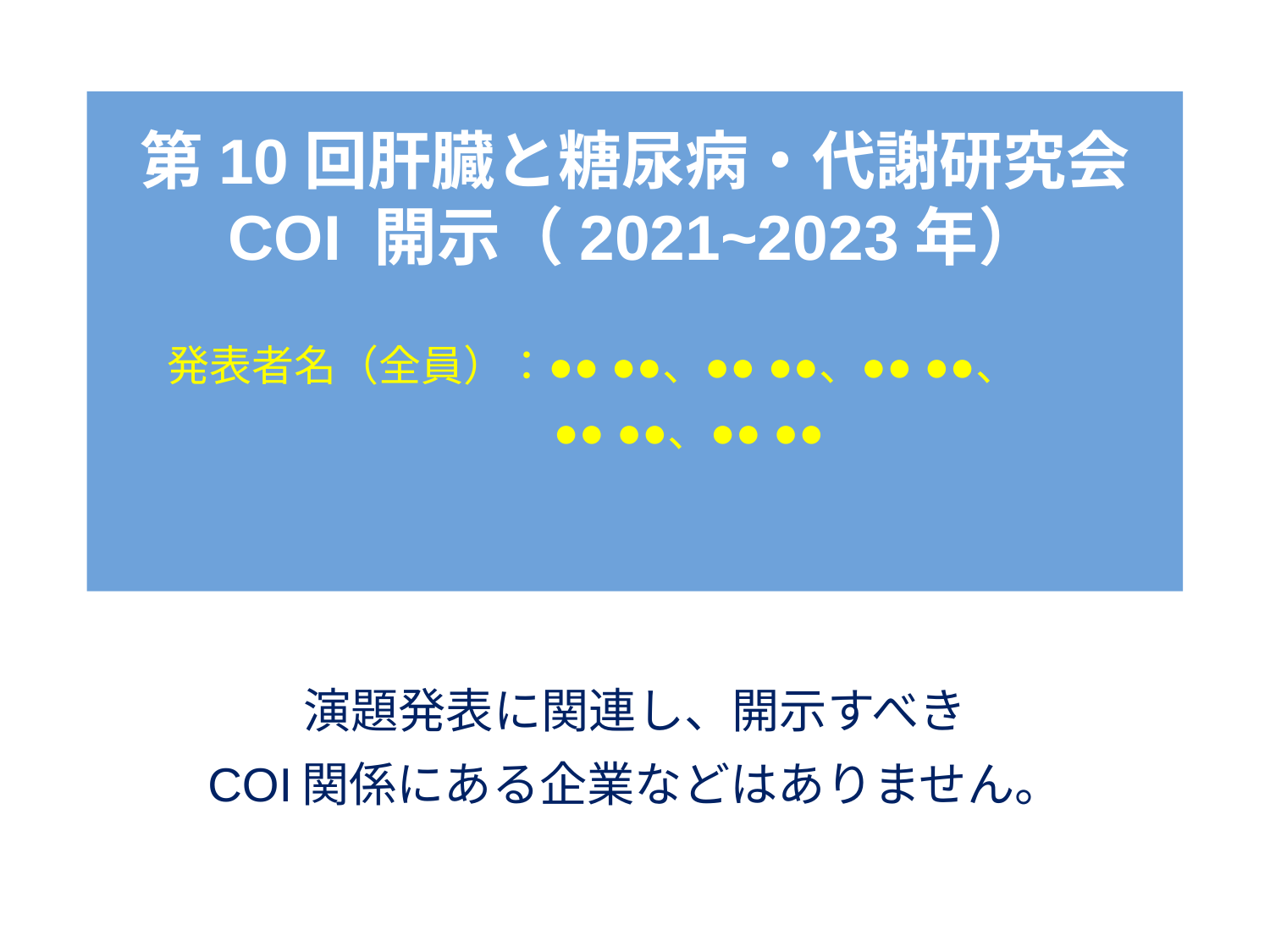

第10回肝臓と糖尿病・代謝研究会
COI 開示（2021~2023年）

発表者名（全員）：●● ●●、●● ●●、●● ●●、
　　  ●● ●●、●● ●●

演題発表に関連し、開示すべき
COI 関係にある企業などはありません。